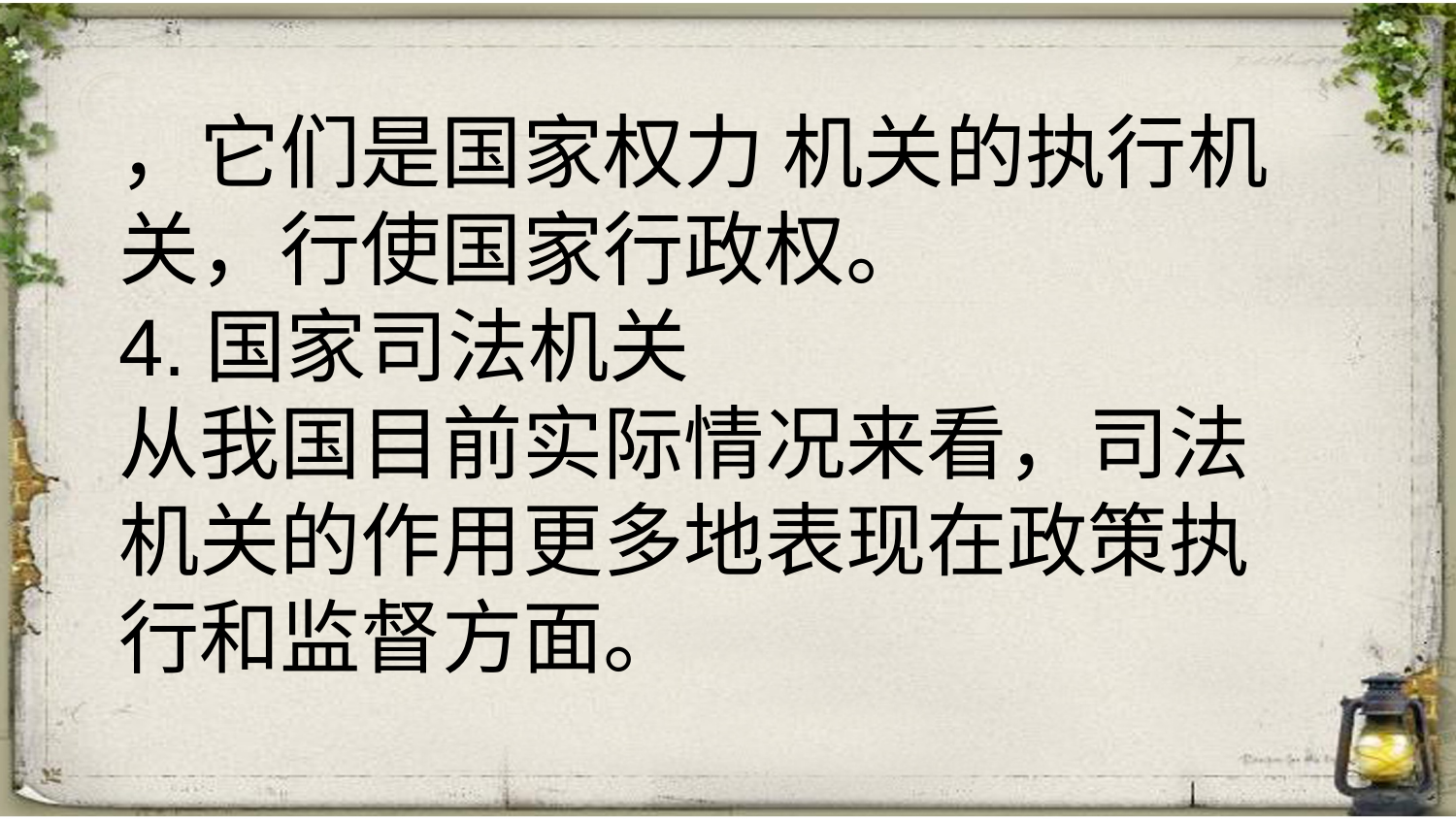

，它们是国家权力 机关的执行机关，行使国家行政权。
4.国家司法机关
从我国目前实际情况来看，司法机关的作用更多地表现在政策执行和监督方面。